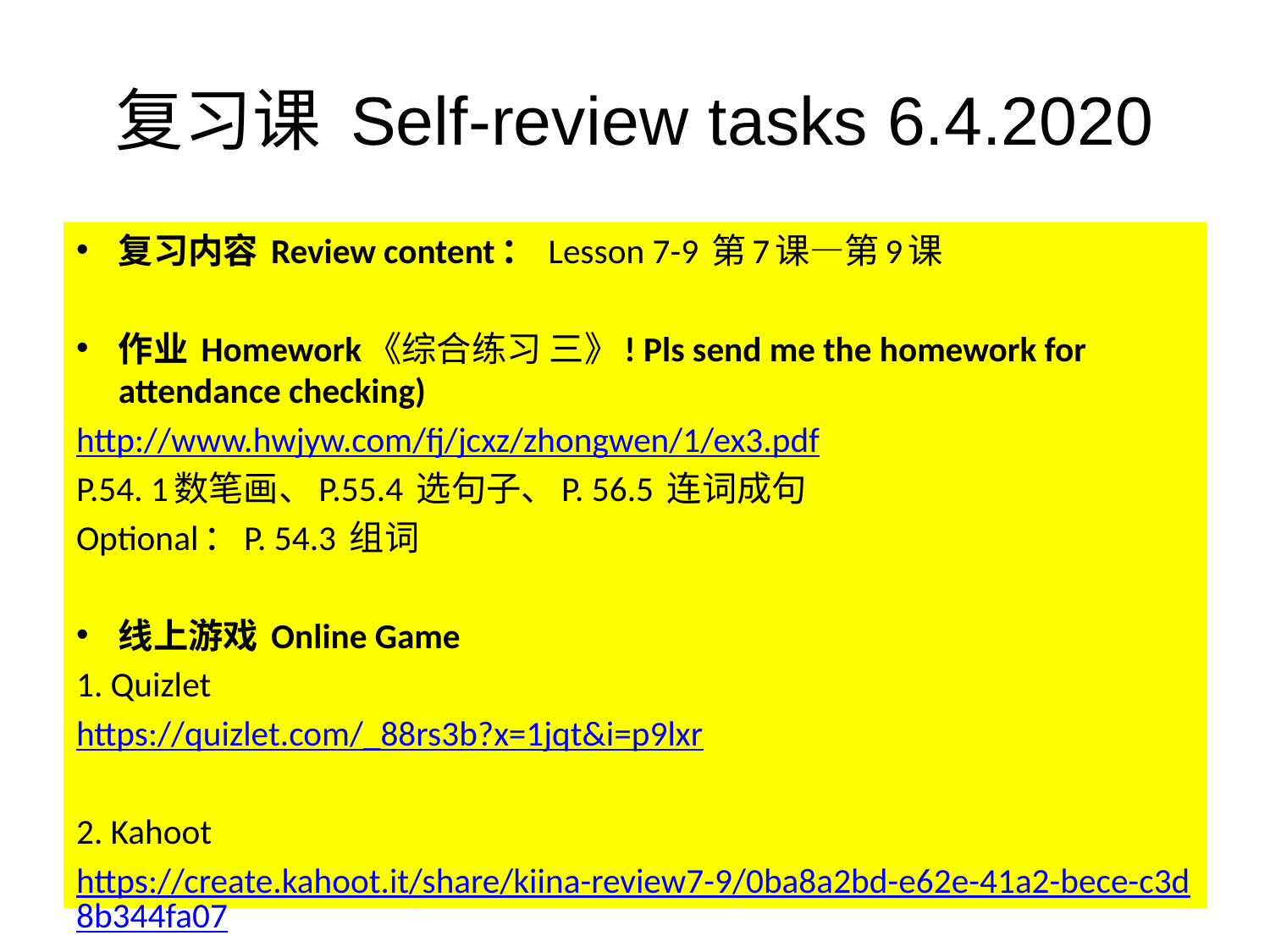

# 复习课 Self-review tasks 6.4.2020
复习内容 Review content： Lesson 7-9 第7课—第9课

作业 Homework《综合练习 三》! Pls send me the homework for attendance checking)
http://www.hwjyw.com/fj/jcxz/zhongwen/1/ex3.pdf
P.54. 1数笔画、P.55.4 选句子、P. 56.5 连词成句
Optional：P. 54.3 组词

线上游戏 Online Game
1. Quizlet
https://quizlet.com/_88rs3b?x=1jqt&i=p9lxr

2. Kahoot
https://create.kahoot.it/share/kiina-review7-9/0ba8a2bd-e62e-41a2-bece-c3d8b344fa07